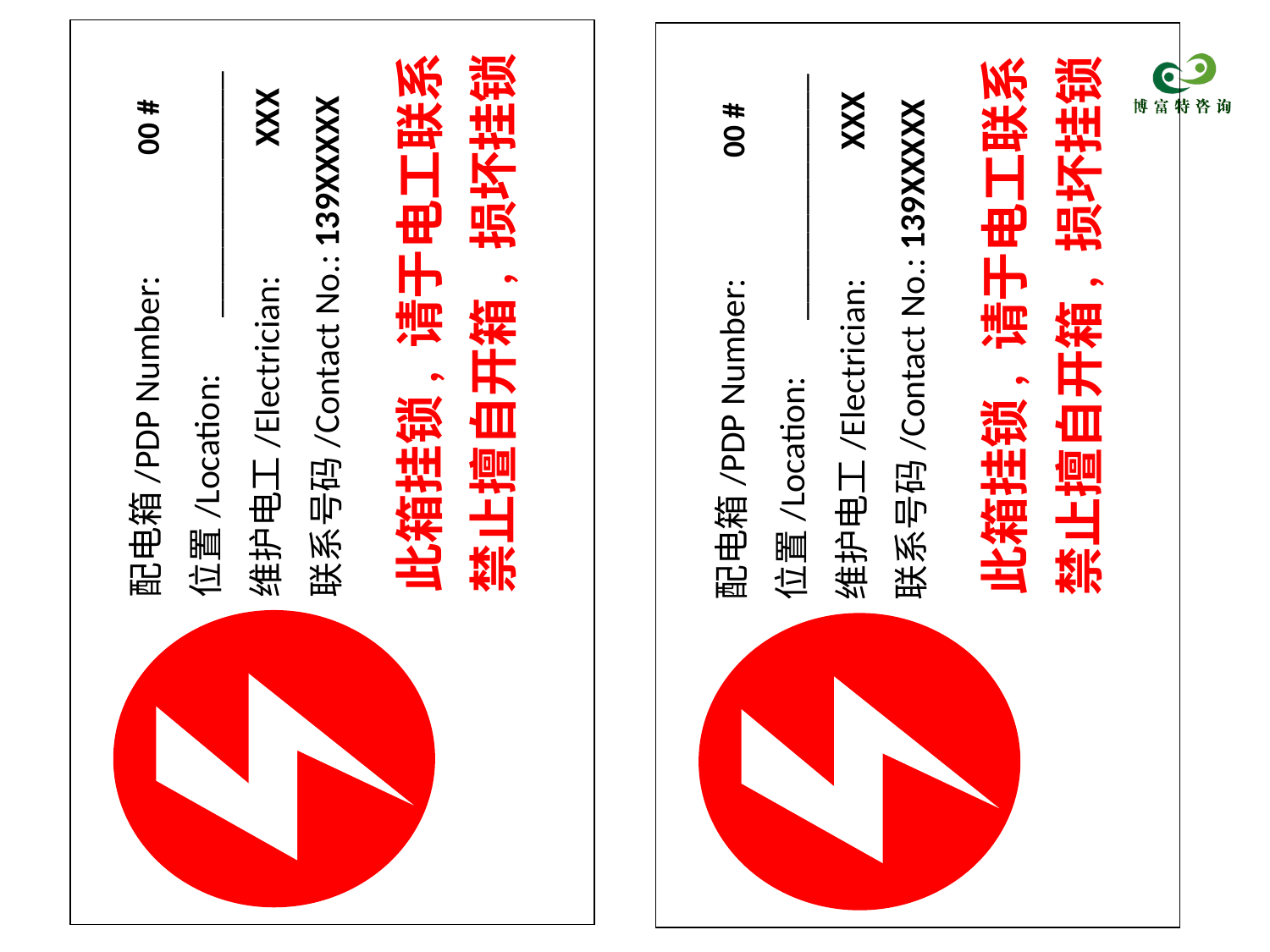

配电箱/PDP Number:               00 #
位置/Location:       ______________
维护电工/Electrician:                XXX
联系号码/Contact No.: 139XXXXX
此箱挂锁, 请于电工联系
禁止擅自开箱, 损坏挂锁

配电箱/PDP Number:               00 #
位置/Location:       ______________
维护电工/Electrician:                XXX
联系号码/Contact No.: 139XXXXX
此箱挂锁, 请于电工联系
禁止擅自开箱, 损坏挂锁